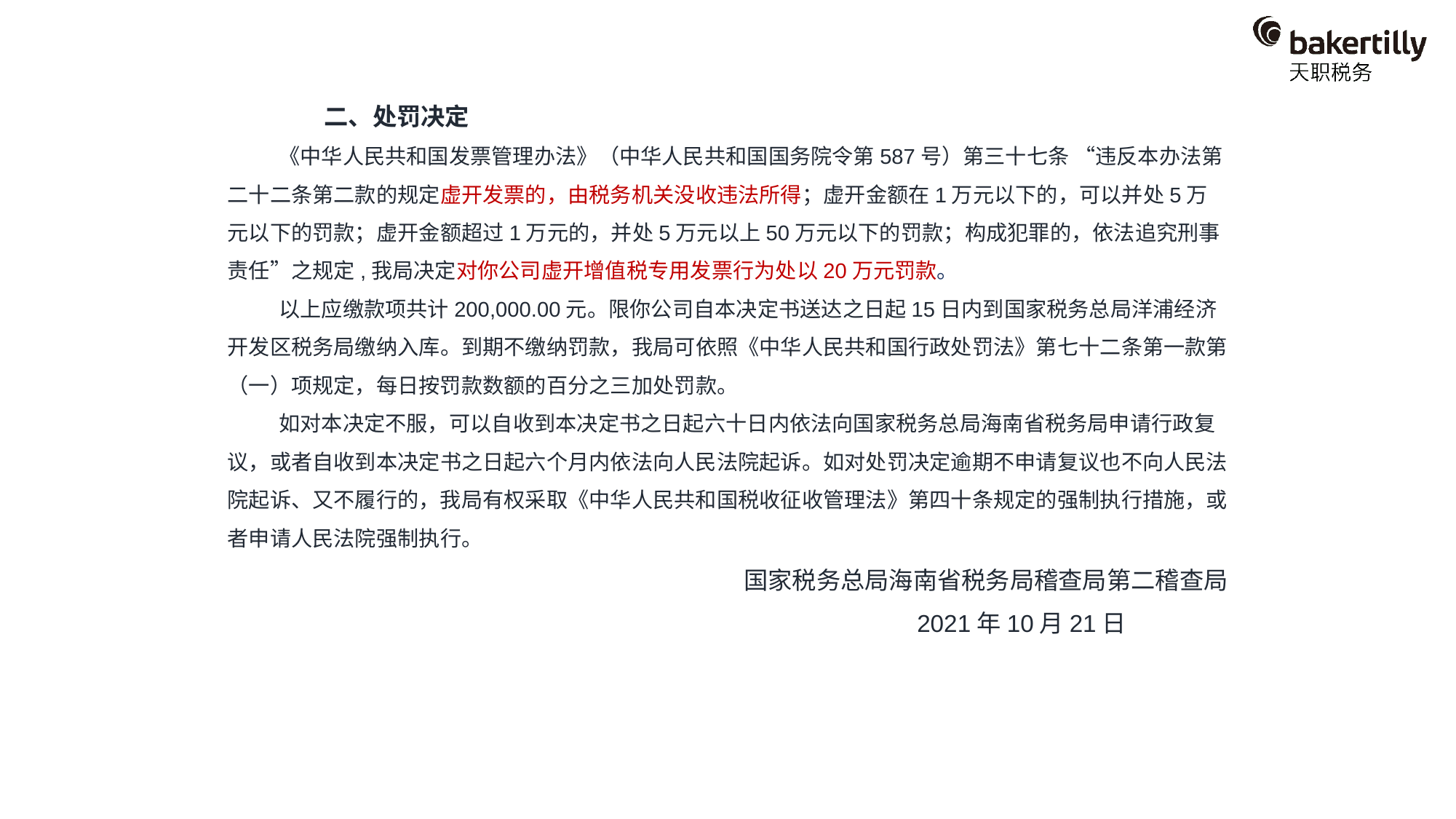

二、处罚决定
《中华人民共和国发票管理办法》（中华人民共和国国务院令第587号）第三十七条 “违反本办法第二十二条第二款的规定虚开发票的，由税务机关没收违法所得；虚开金额在1万元以下的，可以并处5万元以下的罚款；虚开金额超过1万元的，并处5万元以上50万元以下的罚款；构成犯罪的，依法追究刑事责任”之规定,我局决定对你公司虚开增值税专用发票行为处以20万元罚款。
以上应缴款项共计200,000.00元。限你公司自本决定书送达之日起15日内到国家税务总局洋浦经济开发区税务局缴纳入库。到期不缴纳罚款，我局可依照《中华人民共和国行政处罚法》第七十二条第一款第（一）项规定，每日按罚款数额的百分之三加处罚款。
如对本决定不服，可以自收到本决定书之日起六十日内依法向国家税务总局海南省税务局申请行政复议，或者自收到本决定书之日起六个月内依法向人民法院起诉。如对处罚决定逾期不申请复议也不向人民法院起诉、又不履行的，我局有权采取《中华人民共和国税收征收管理法》第四十条规定的强制执行措施，或者申请人民法院强制执行。
国家税务总局海南省税务局稽查局第二稽查局
                                                                         2021年10月21日